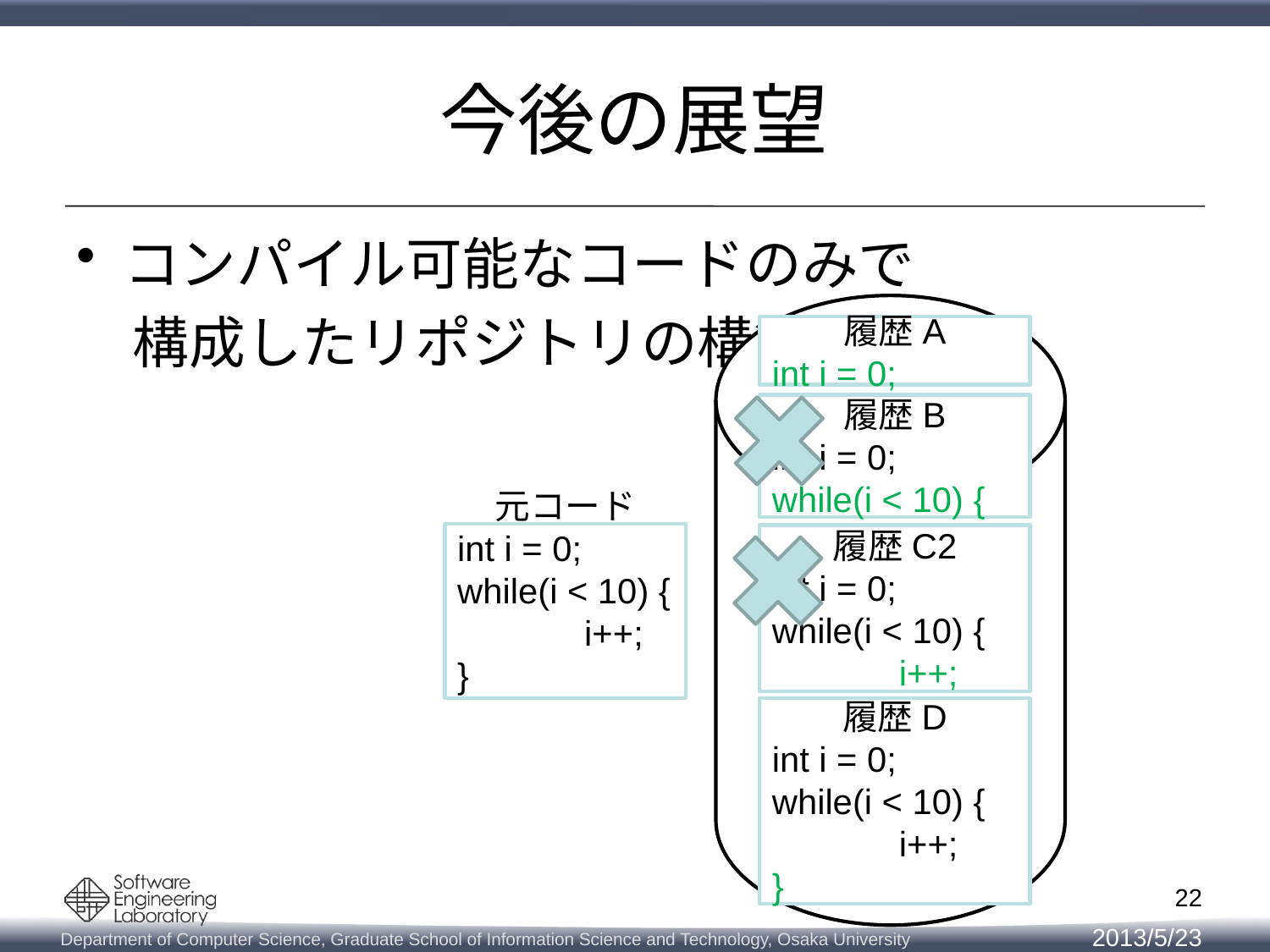

# 今後の展望
コンパイル可能なコードのみで
　構成したリポジトリの構築

履歴A
int i = 0;

履歴B
int i = 0;
while(i < 10) {

元コード
int i = 0;
while(i < 10) {
	i++;
}

履歴C2
int i = 0;
while(i < 10) {
	i++;
履歴D
int i = 0;
while(i < 10) {
	i++;
}
22
2013/5/23